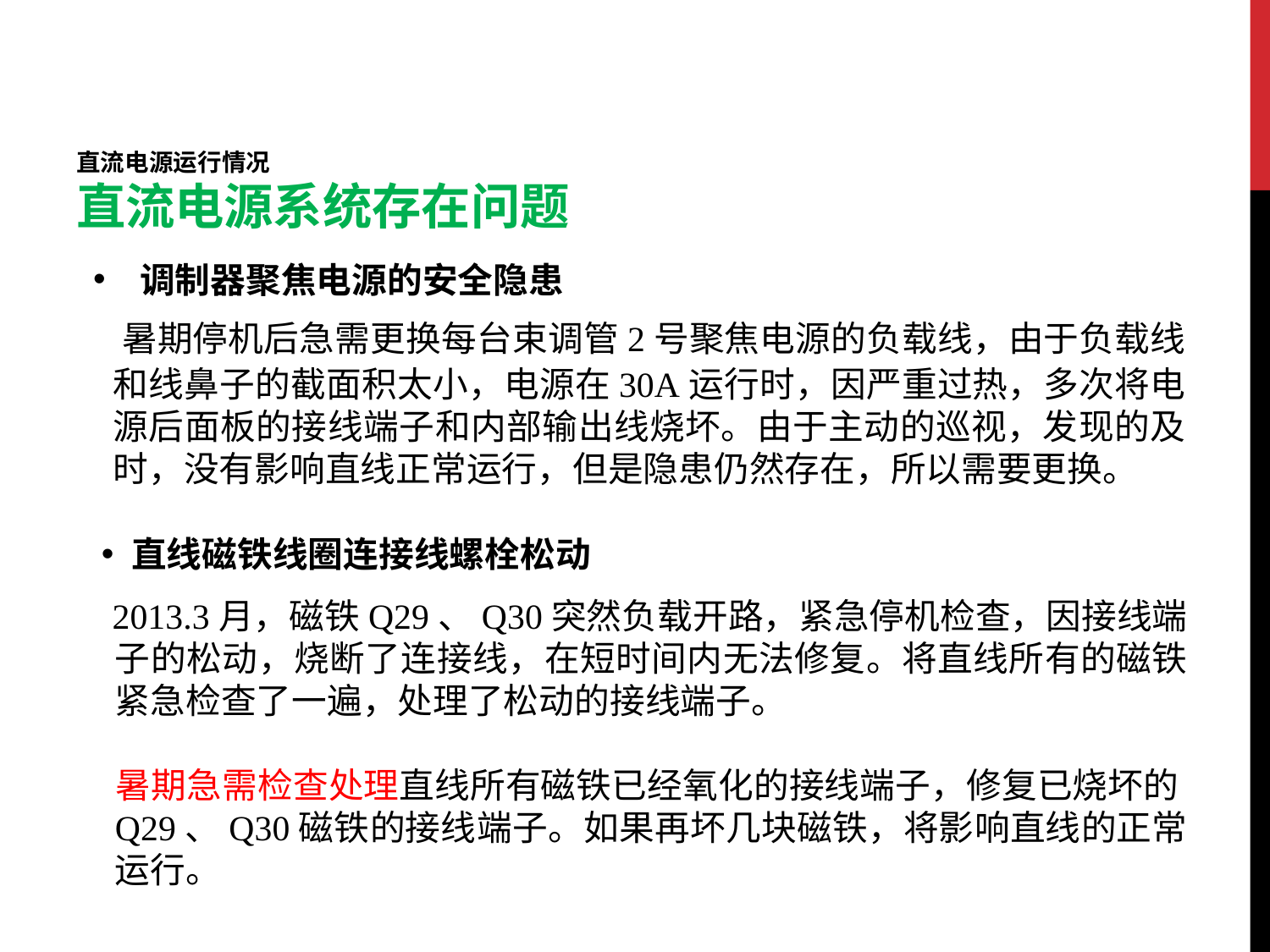

# 直流电源运行情况
直流电源系统存在问题
 调制器聚焦电源的安全隐患
    暑期停机后急需更换每台束调管2号聚焦电源的负载线，由于负载线和线鼻子的截面积太小，电源在30A运行时，因严重过热，多次将电源后面板的接线端子和内部输出线烧坏。由于主动的巡视，发现的及时，没有影响直线正常运行，但是隐患仍然存在，所以需要更换。
直线磁铁线圈连接线螺栓松动
     2013.3月，磁铁Q29、Q30突然负载开路，紧急停机检查，因接线端子的松动，烧断了连接线，在短时间内无法修复。将直线所有的磁铁紧急检查了一遍，处理了松动的接线端子。

     暑期急需检查处理直线所有磁铁已经氧化的接线端子，修复已烧坏的Q29、Q30磁铁的接线端子。如果再坏几块磁铁，将影响直线的正常运行。